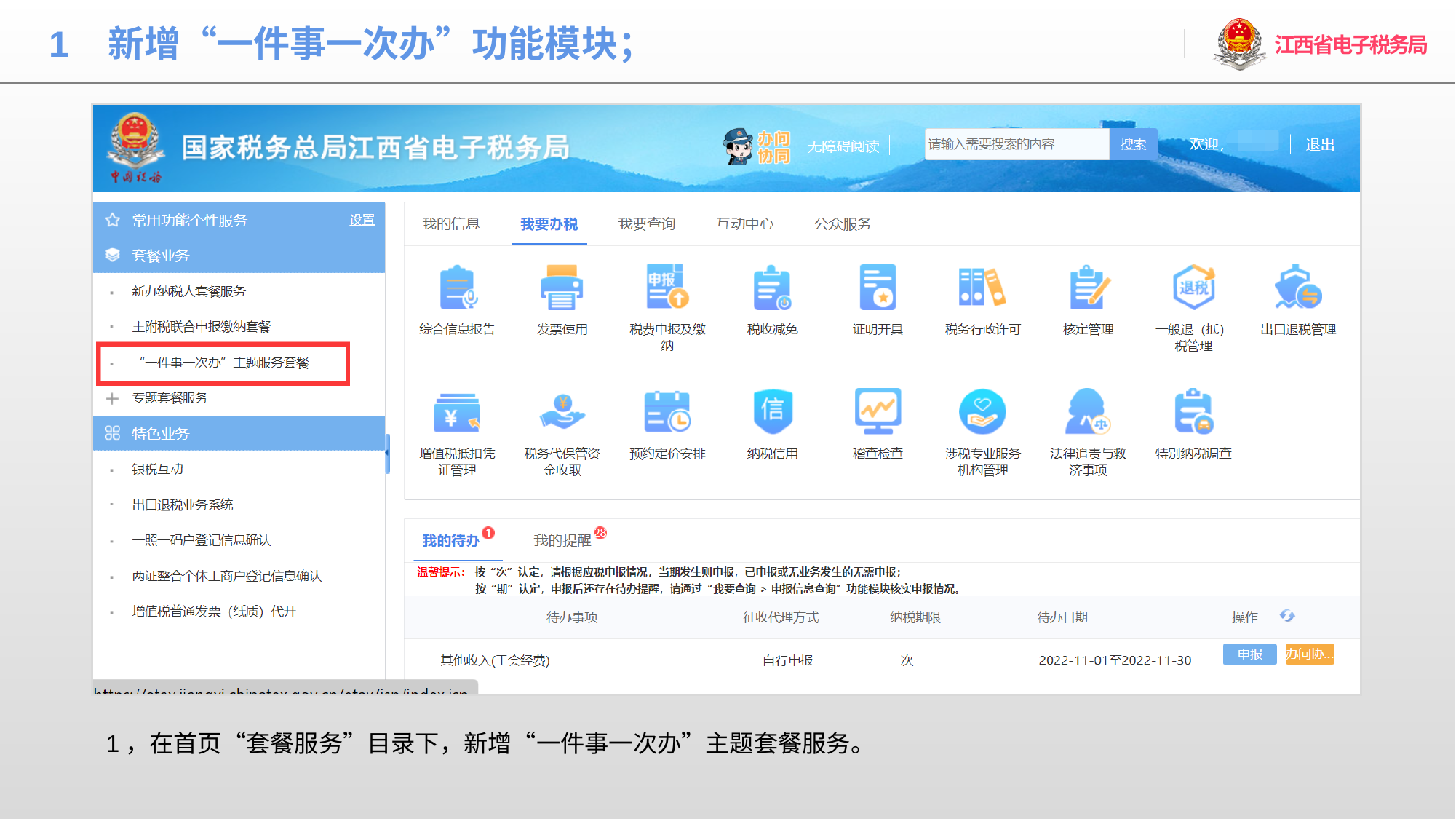

1   新增“一件事一次办”功能模块；

1，在首页“套餐服务”目录下，新增“一件事一次办”主题套餐服务。